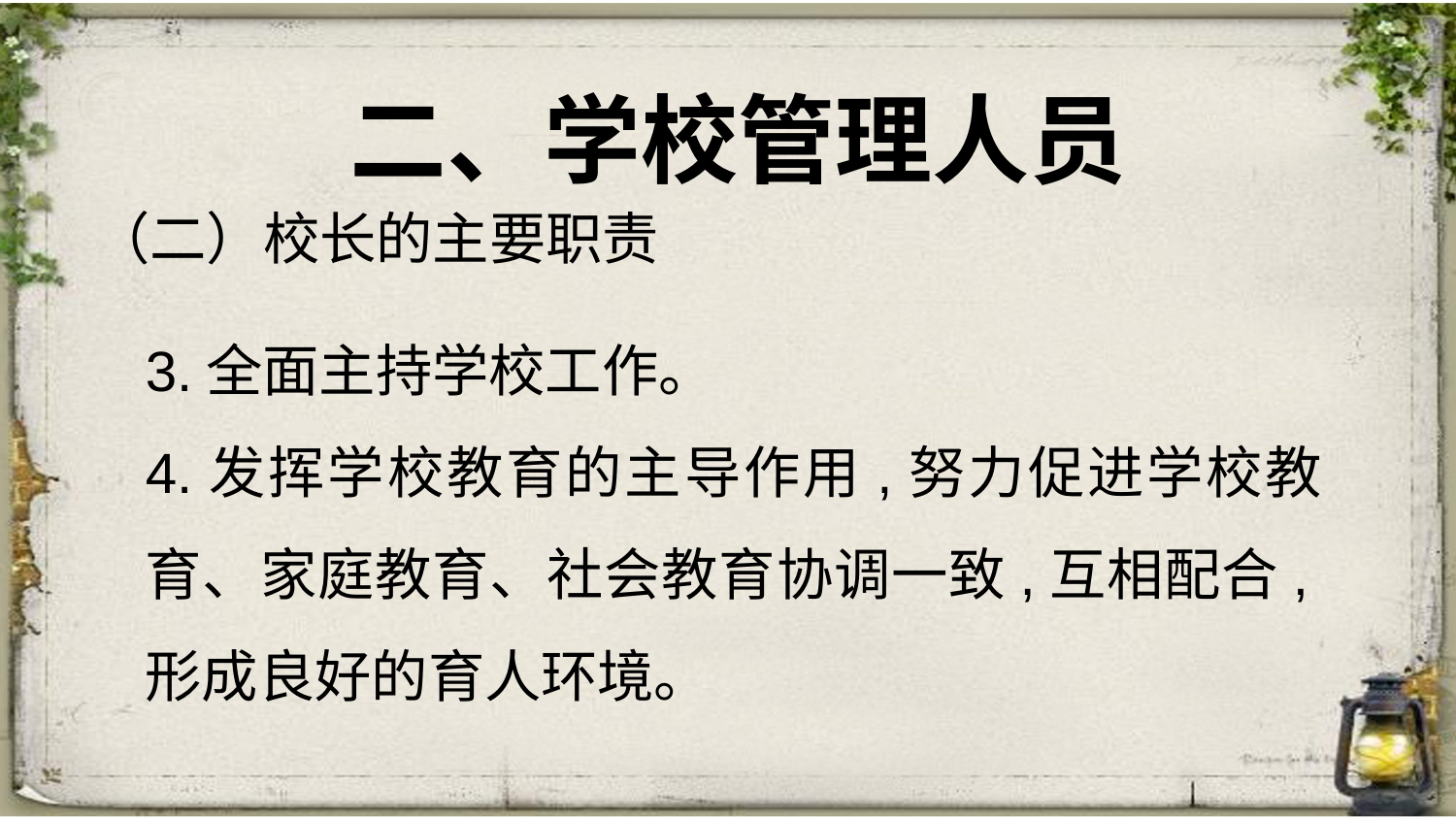

（二）校长的主要职责
二、学校管理人员
3.全面主持学校工作。
4.发挥学校教育的主导作用,努力促进学校教育、家庭教育、社会教育协调一致,互相配合,形成良好的育人环境。